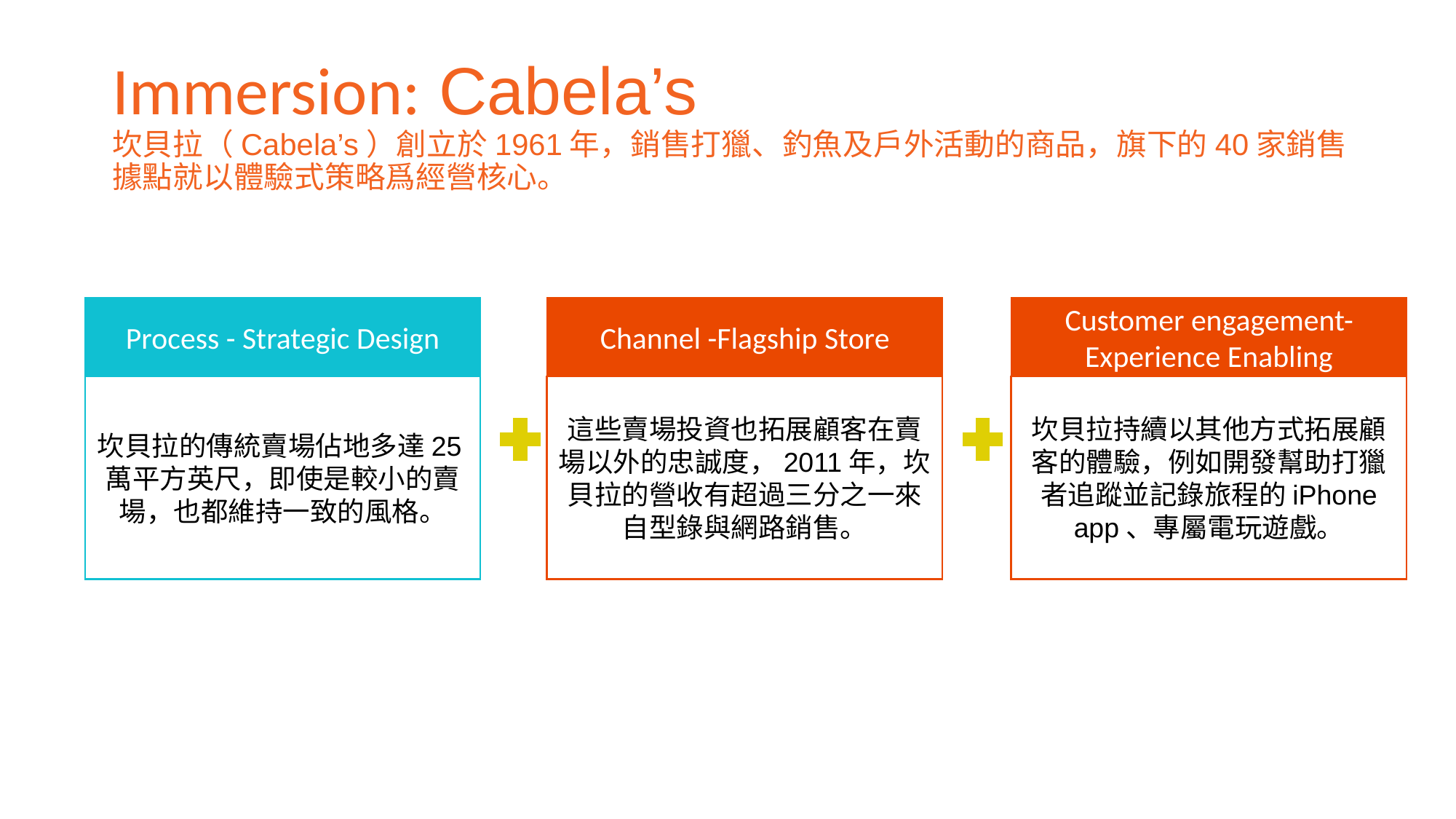

Immersion: Cabela’s
坎貝拉（Cabela’s）創立於1961年，銷售打獵、釣魚及戶外活動的商品，旗下的40家銷售據點就以體驗式策略爲經營核心。
Process - Strategic Design
坎貝拉的傳統賣場佔地多達25萬平方英尺，即使是較小的賣場，也都維持一致的風格。
Channel -Flagship Store
這些賣場投資也拓展顧客在賣場以外的忠誠度，2011年，坎貝拉的營收有超過三分之一來自型錄與網路銷售。
Customer engagement- Experience Enabling
坎貝拉持續以其他方式拓展顧客的體驗，例如開發幫助打獵者追蹤並記錄旅程的iPhone app、專屬電玩遊戲。